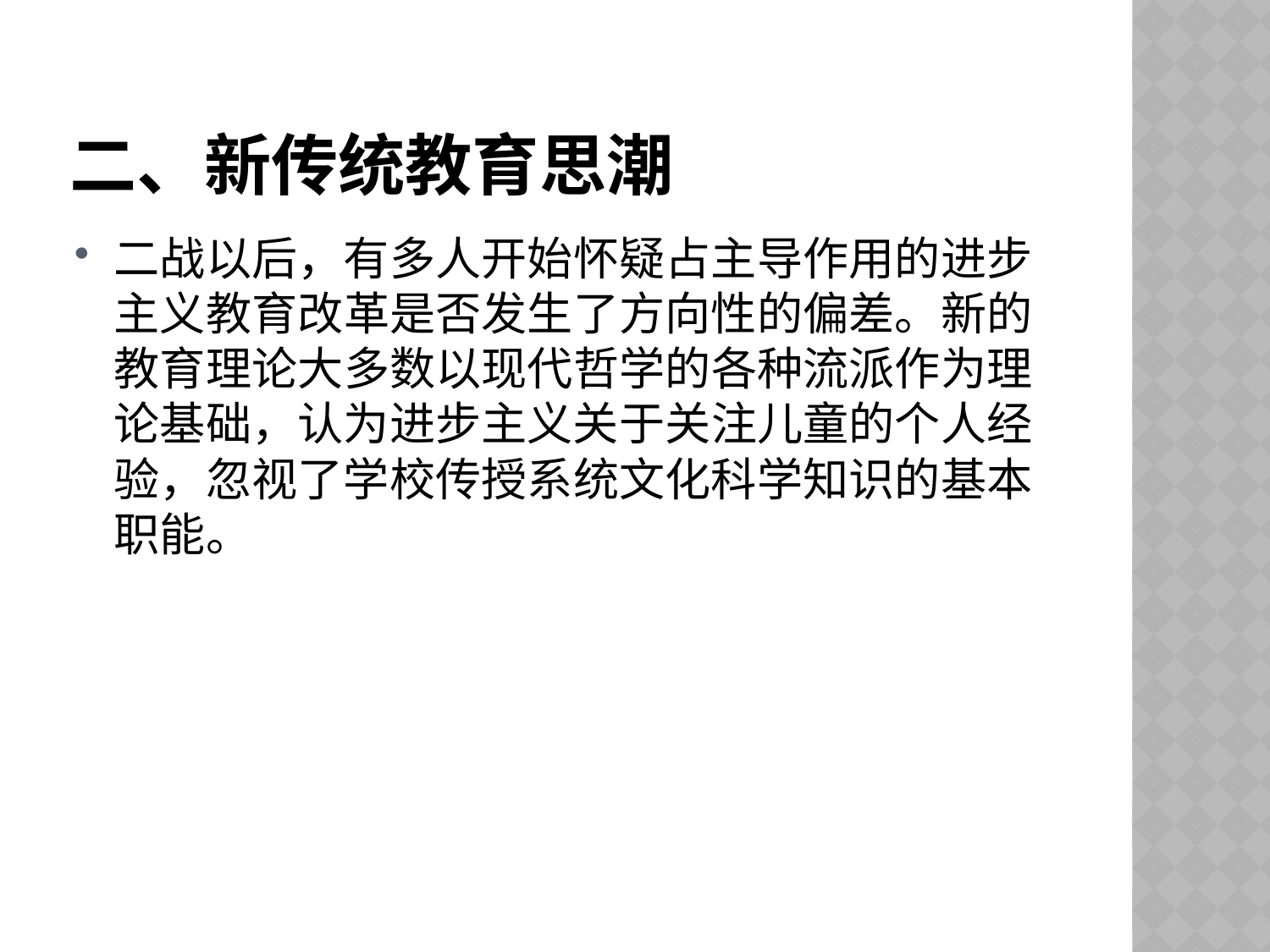

# 二、新传统教育思潮
二战以后，有多人开始怀疑占主导作用的进步主义教育改革是否发生了方向性的偏差。新的教育理论大多数以现代哲学的各种流派作为理论基础，认为进步主义关于关注儿童的个人经验，忽视了学校传授系统文化科学知识的基本职能。